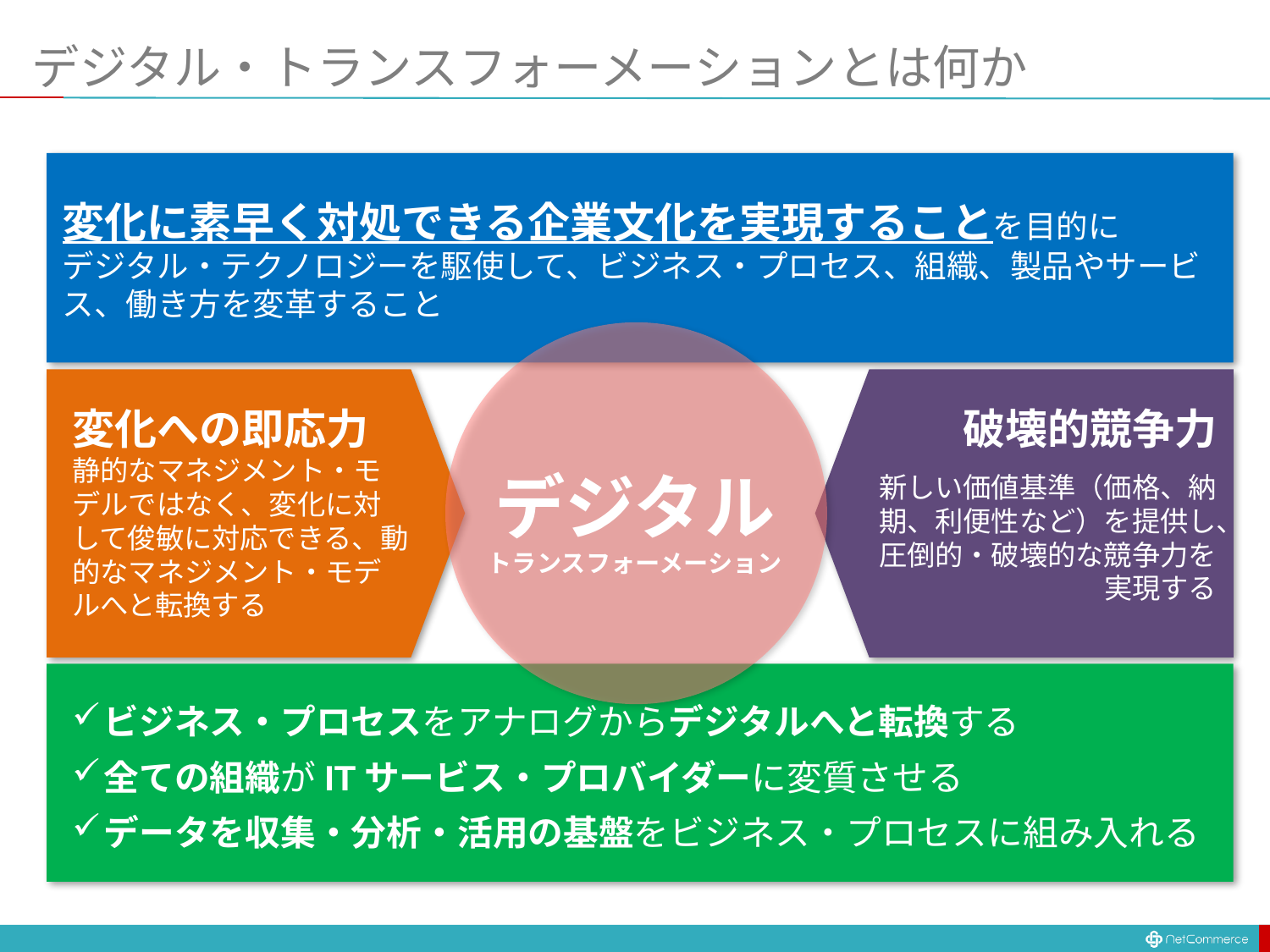

# デジタル・トランスフォーメーションとは何か

変化に素早く対処できる企業文化を実現することを目的に
デジタル・テクノロジーを駆使して、ビジネス・プロセス、組織、製品やサービス、働き方を変革すること

デジタル
トランスフォーメーション

破壊的競争力

新しい価値基準（価格、納期、利便性など）を提供し、圧倒的・破壊的な競争力を実現する
変化への即応力
静的なマネジメント・モデルではなく、変化に対して俊敏に対応できる、動的なマネジメント・モデルへと転換する

ビジネス・プロセスをアナログからデジタルへと転換する
全ての組織がITサービス・プロバイダーに変質させる
データを収集・分析・活用の基盤をビジネス・プロセスに組み入れる